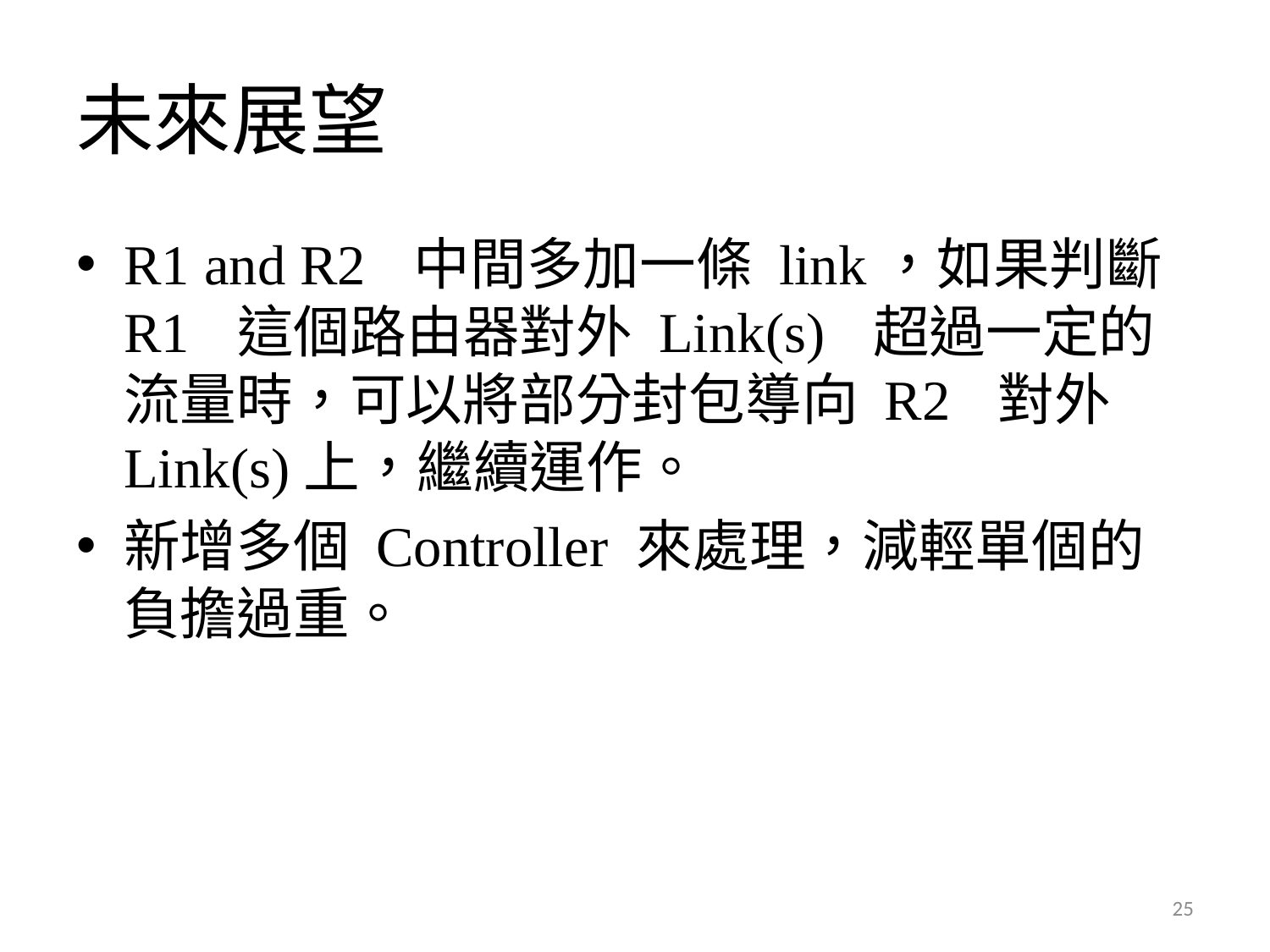

# 未來展望
R1 and R2 中間多加一條 link，如果判斷 R1 這個路由器對外 Link(s) 超過一定的流量時，可以將部分封包導向 R2 對外 Link(s)上，繼續運作。
新增多個 Controller 來處理，減輕單個的負擔過重。
25